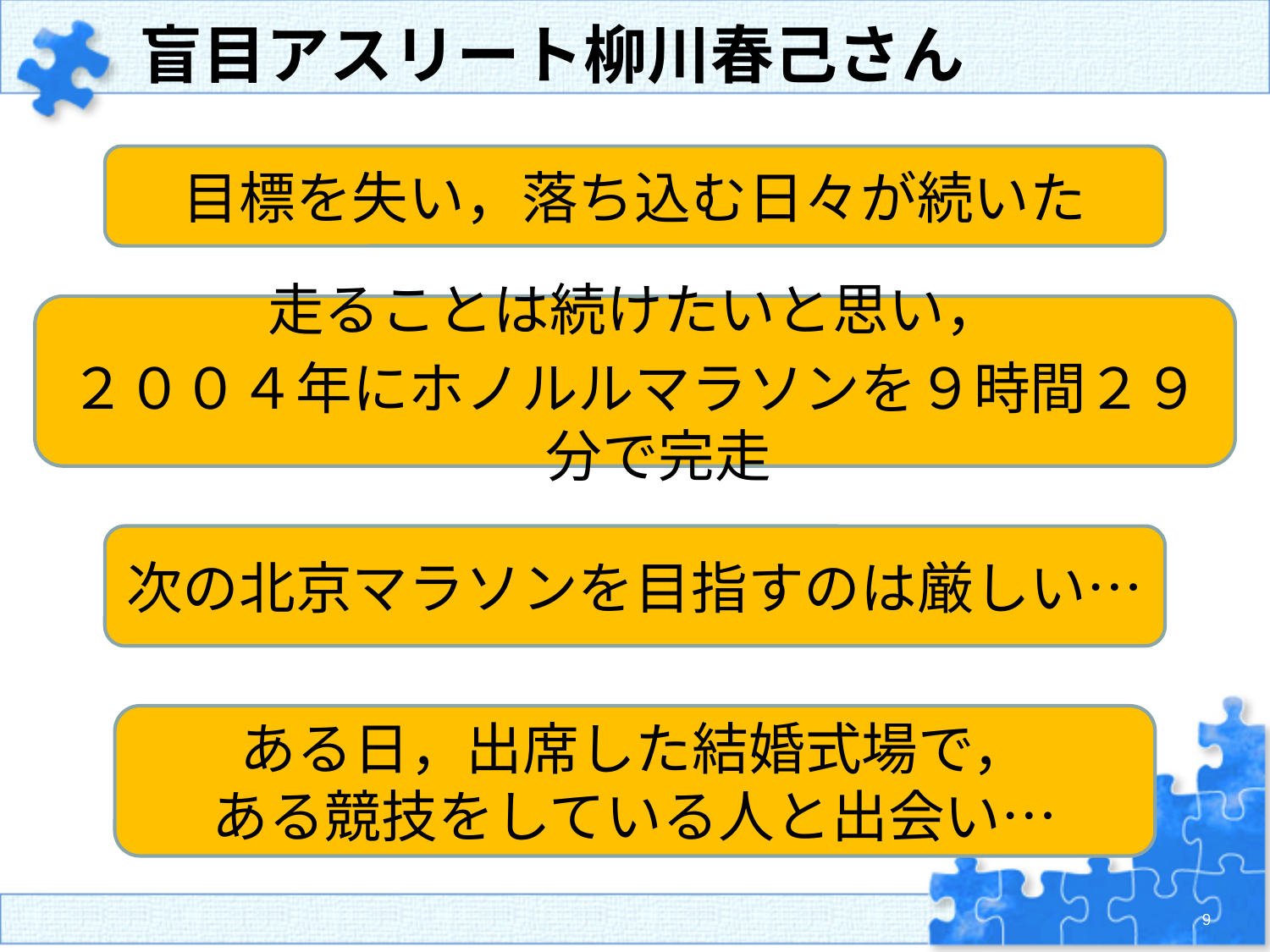

盲目アスリート柳川春己さん
目標を失い，落ち込む日々が続いた
走ることは続けたいと思い，
２００４年にホノルルマラソンを９時間２９分で完走
次の北京マラソンを目指すのは厳しい…
ある日，出席した結婚式場で，
ある競技をしている人と出会い…
9